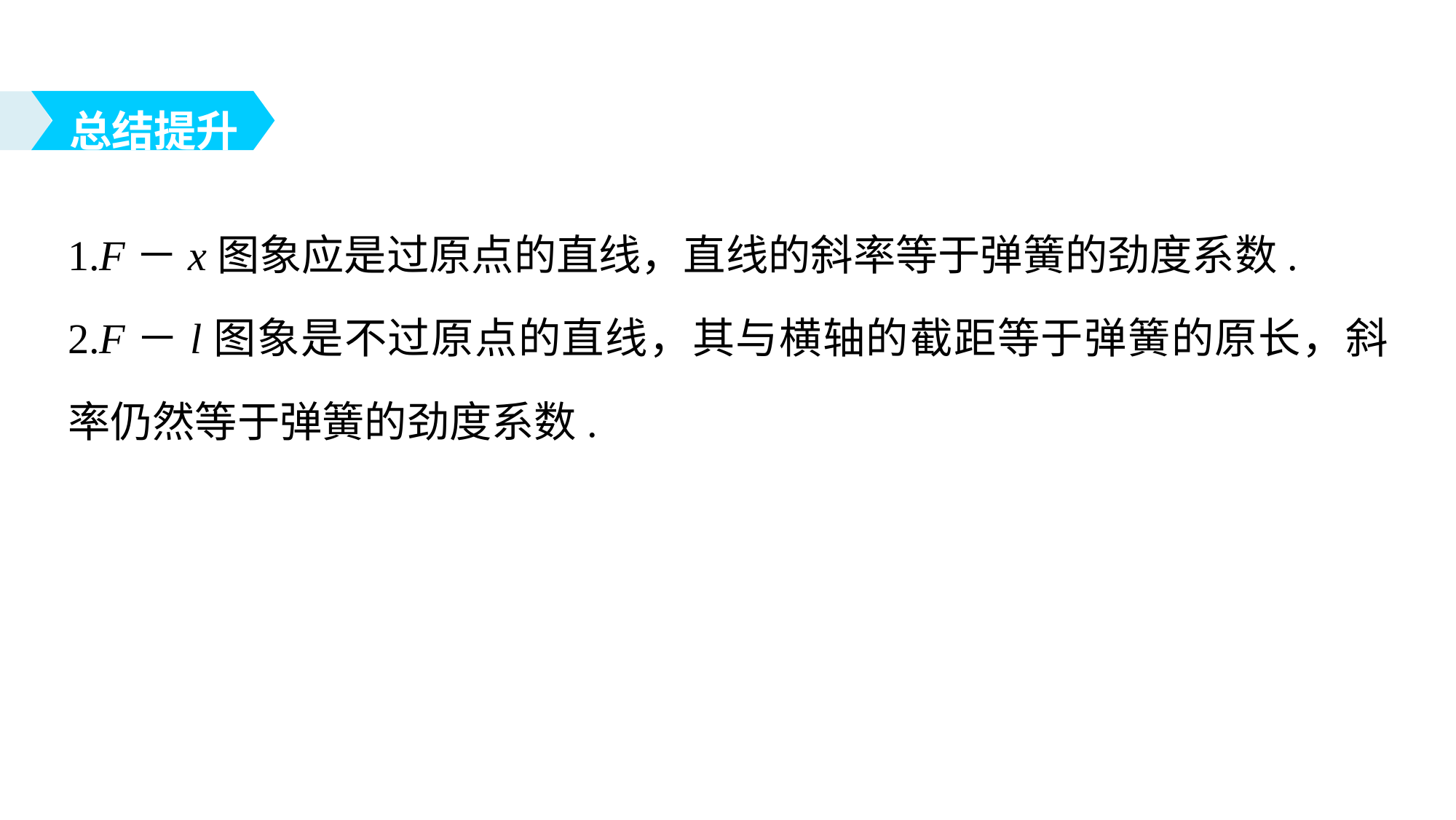

总结提升

1.F－x图象应是过原点的直线，直线的斜率等于弹簧的劲度系数.
2.F－l图象是不过原点的直线，其与横轴的截距等于弹簧的原长，斜率仍然等于弹簧的劲度系数.